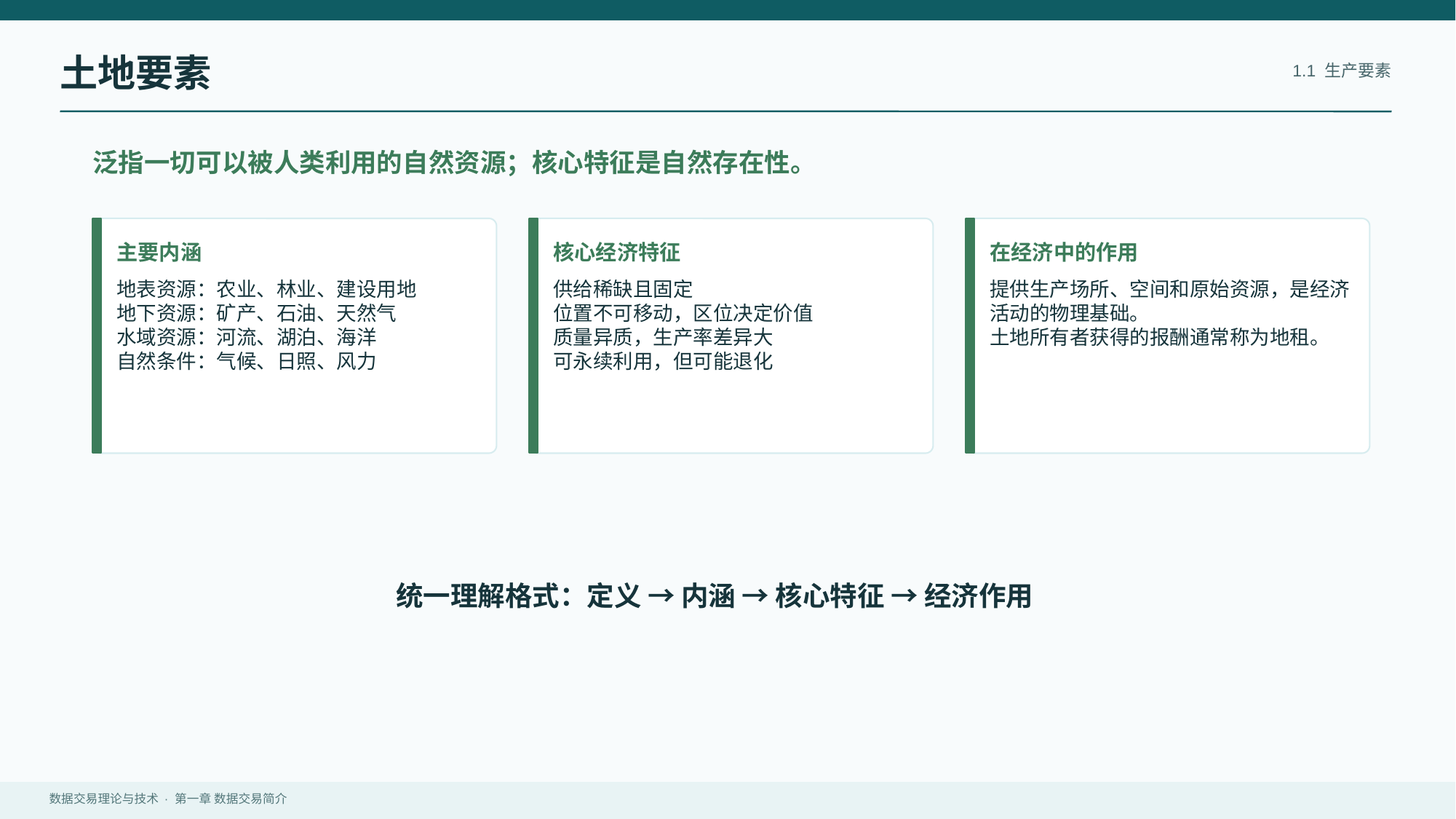

土地要素
1.1 生产要素

泛指一切可以被人类利用的自然资源；核心特征是自然存在性。

主要内涵
核心经济特征
在经济中的作用
地表资源：农业、林业、建设用地
地下资源：矿产、石油、天然气
水域资源：河流、湖泊、海洋
自然条件：气候、日照、风力
供给稀缺且固定
位置不可移动，区位决定价值
质量异质，生产率差异大
可永续利用，但可能退化
提供生产场所、空间和原始资源，是经济活动的物理基础。
土地所有者获得的报酬通常称为地租。
统一理解格式：定义 → 内涵 → 核心特征 → 经济作用
10